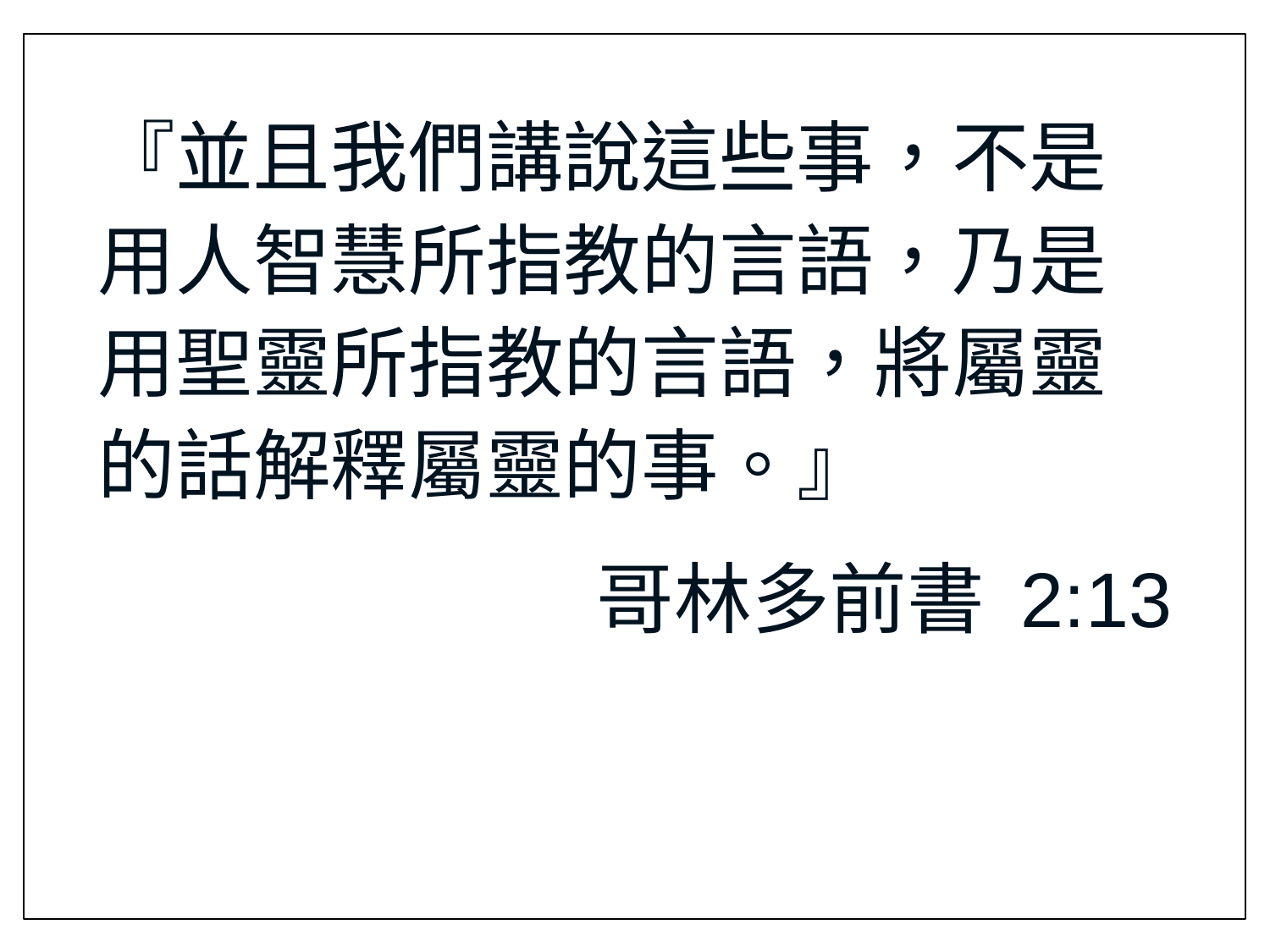

『並且我們講說這些事，不是用人智慧所指教的言語，乃是用聖靈所指教的言語，將屬靈的話解釋屬靈的事。』
哥林多前書 2:13